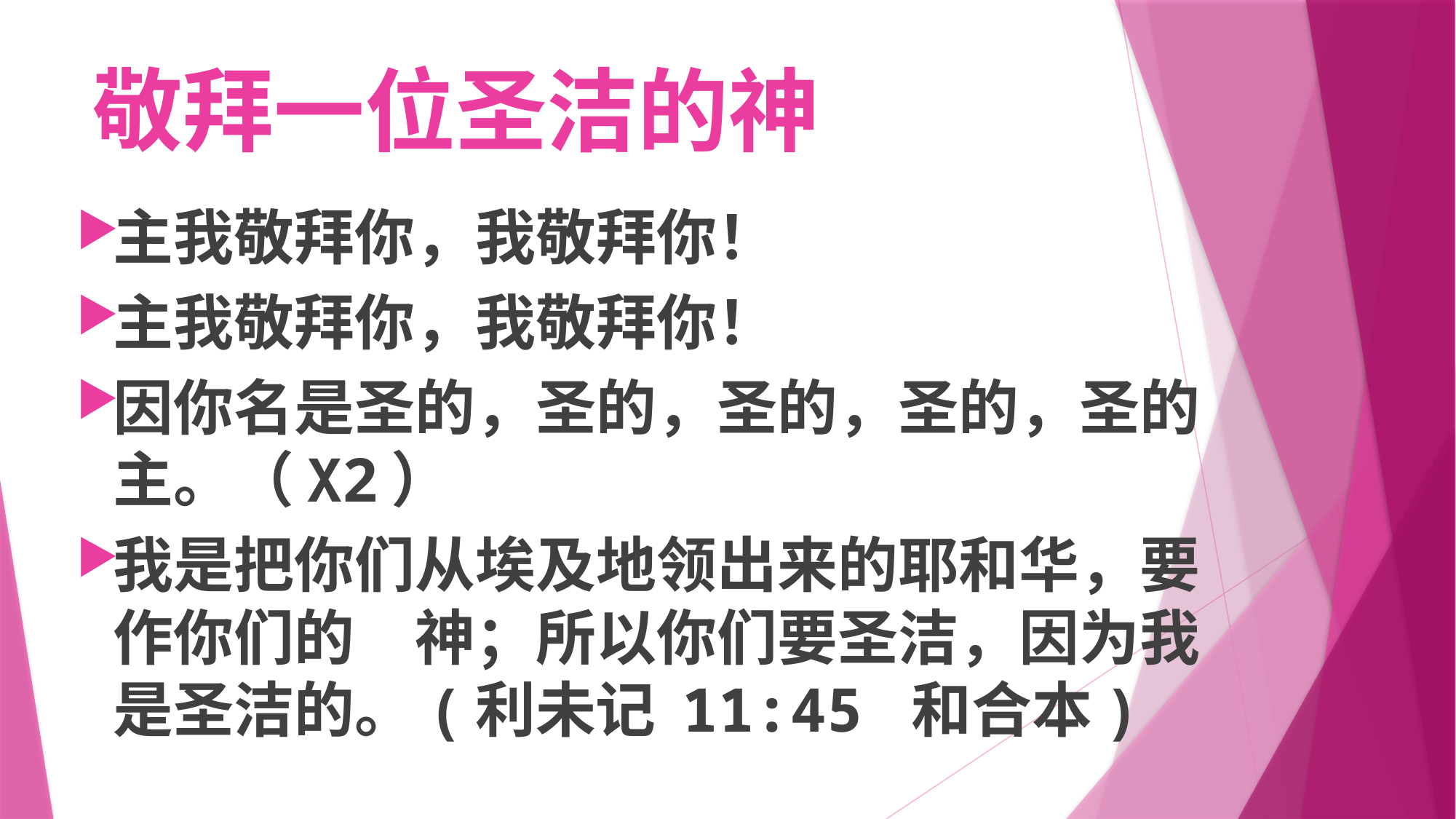

# 敬拜一位圣洁的神
主我敬拜你，我敬拜你！
主我敬拜你，我敬拜你！
因你名是圣的，圣的，圣的，圣的，圣的主。（X2）
我是把你们从埃及地领出来的耶和华，要作你们的　神；所以你们要圣洁，因为我是圣洁的。(利未记 11:45 和合本)